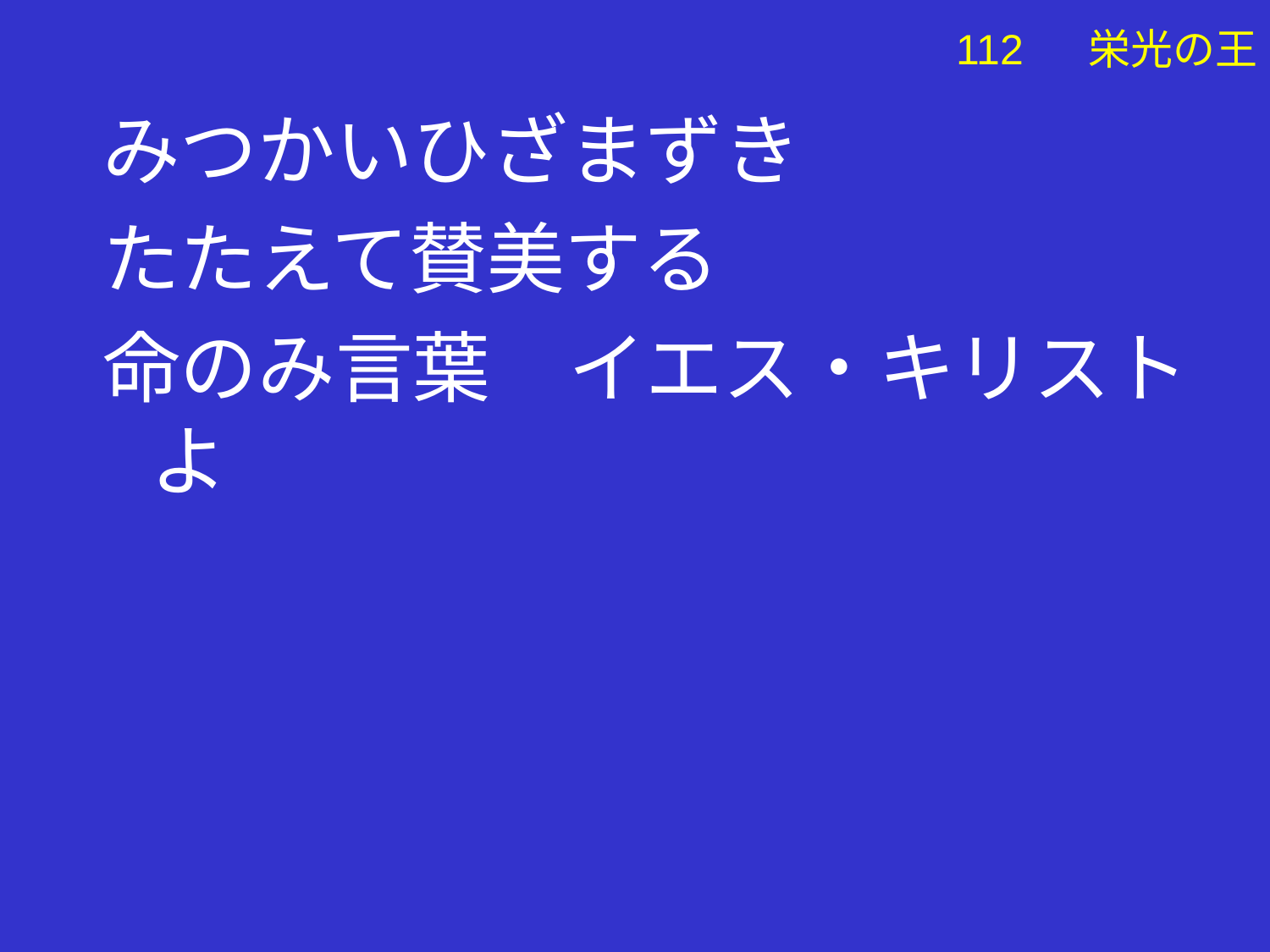

みつかいひざまずき
たたえて賛美する
命のみ言葉　イエス・キリストよ

# 112 　栄光の王